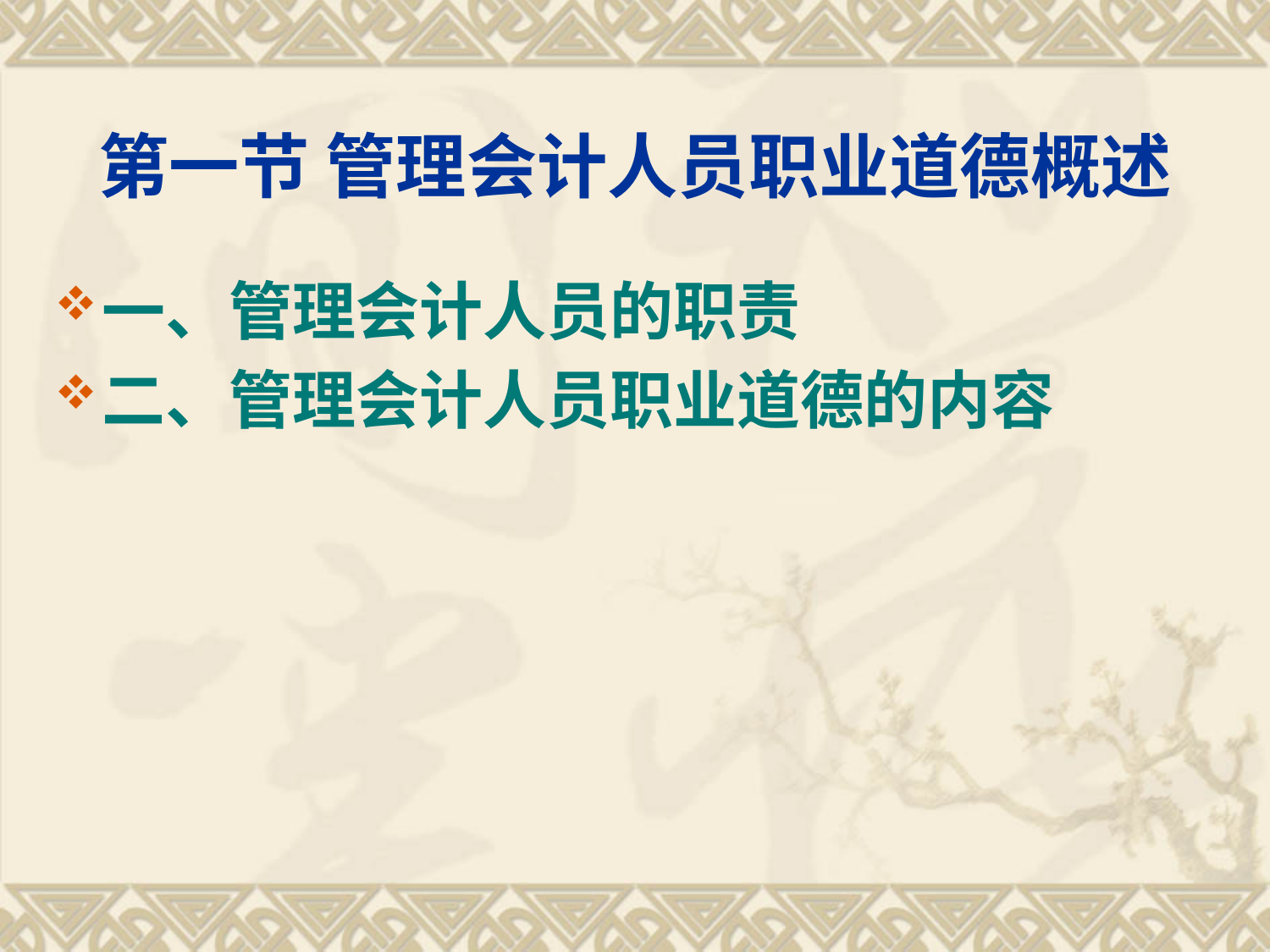

# 第一节 管理会计人员职业道德概述
一、管理会计人员的职责
二、管理会计人员职业道德的内容